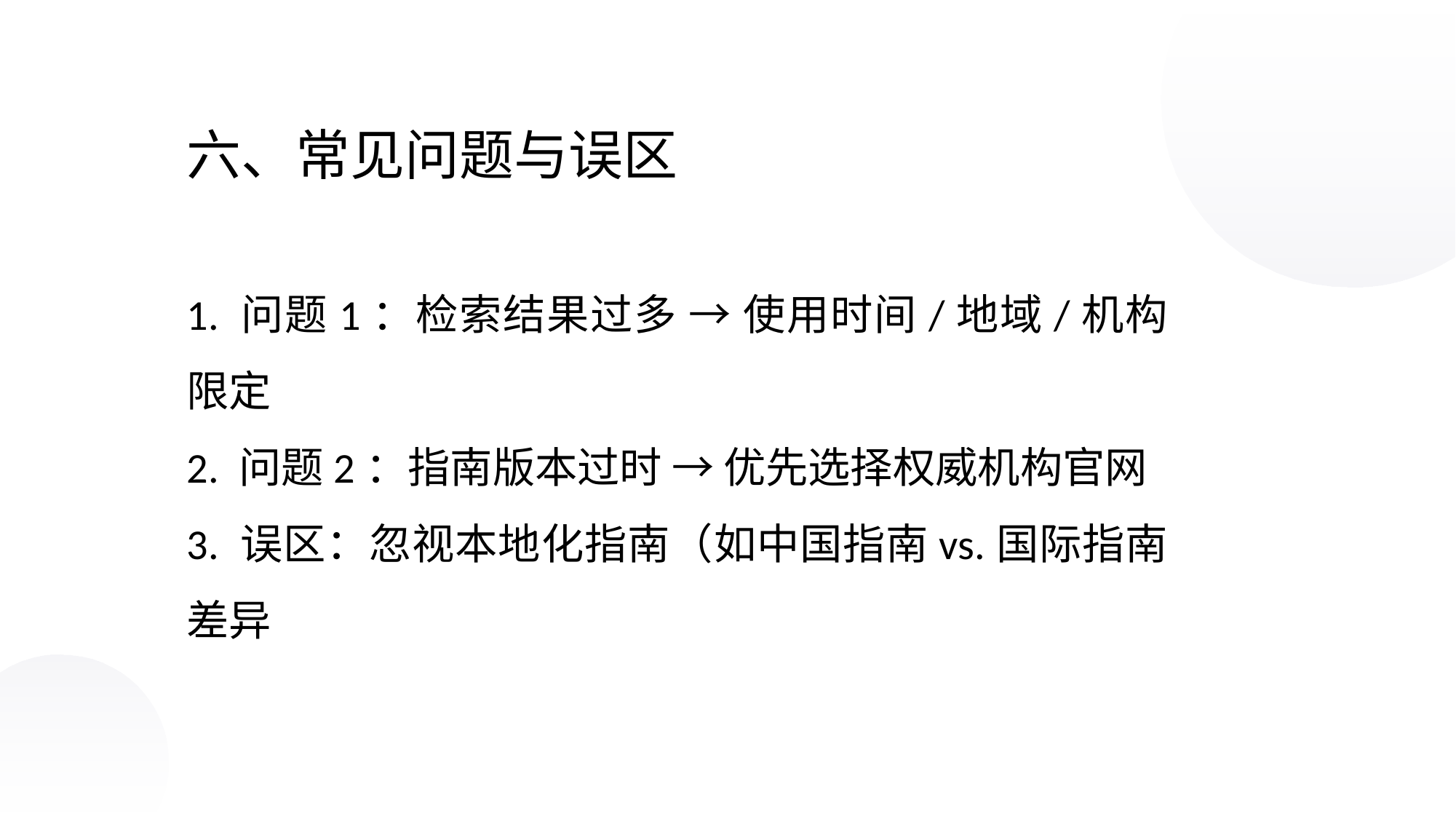

六、常见问题与误区

1. 问题1：检索结果过多 → 使用时间/地域/机构限定
2. 问题2：指南版本过时 → 优先选择权威机构官网
3. 误区：忽视本地化指南（如中国指南vs.国际指南差异